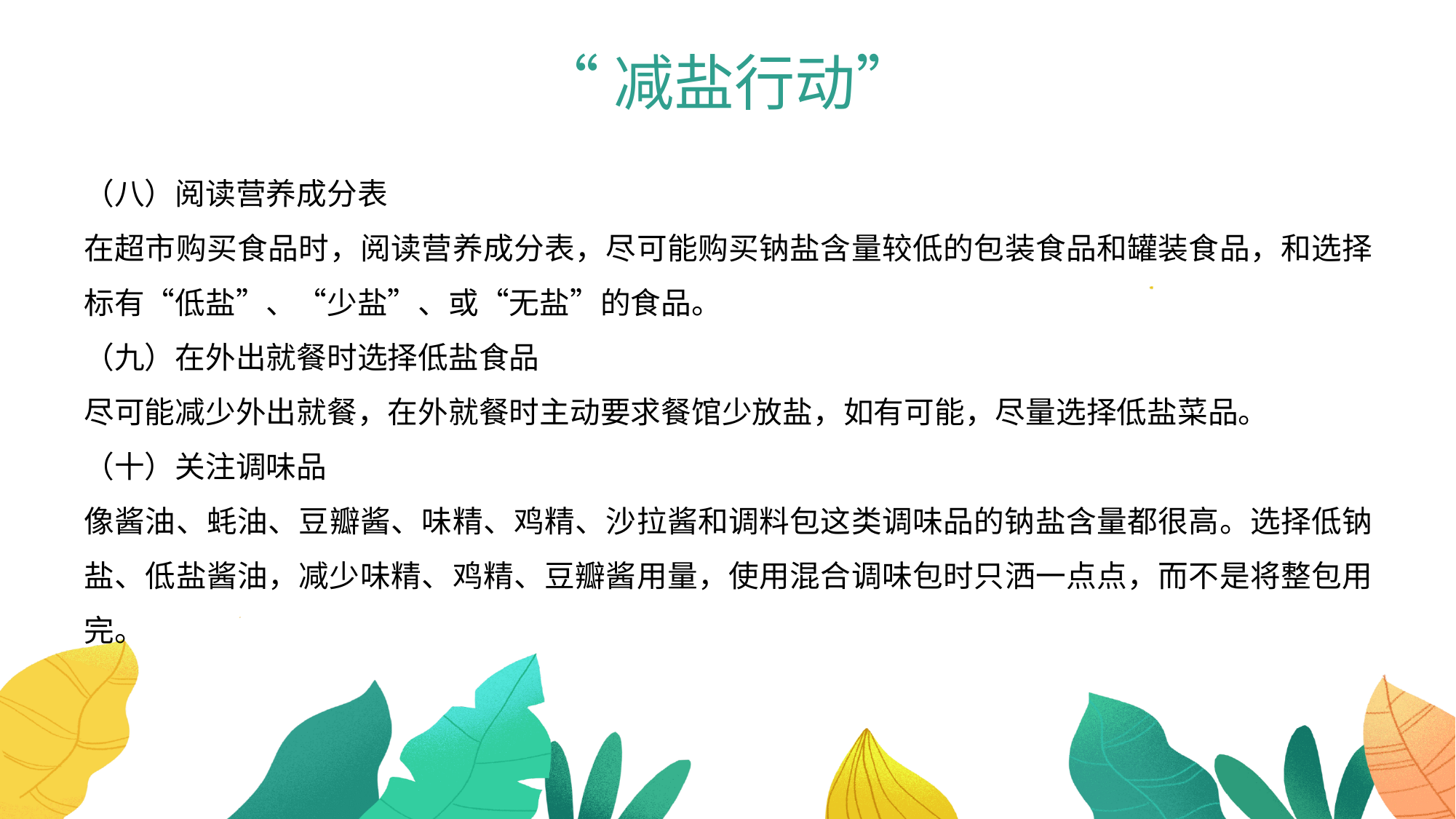

“减盐行动”
（八）阅读营养成分表
在超市购买食品时，阅读营养成分表，尽可能购买钠盐含量较低的包装食品和罐装食品，和选择标有“低盐”、“少盐”、或“无盐”的食品。
（九）在外出就餐时选择低盐食品
尽可能减少外出就餐，在外就餐时主动要求餐馆少放盐，如有可能，尽量选择低盐菜品。
（十）关注调味品
像酱油、蚝油、豆瓣酱、味精、鸡精、沙拉酱和调料包这类调味品的钠盐含量都很高。选择低钠盐、低盐酱油，减少味精、鸡精、豆瓣酱用量，使用混合调味包时只洒一点点，而不是将整包用完。